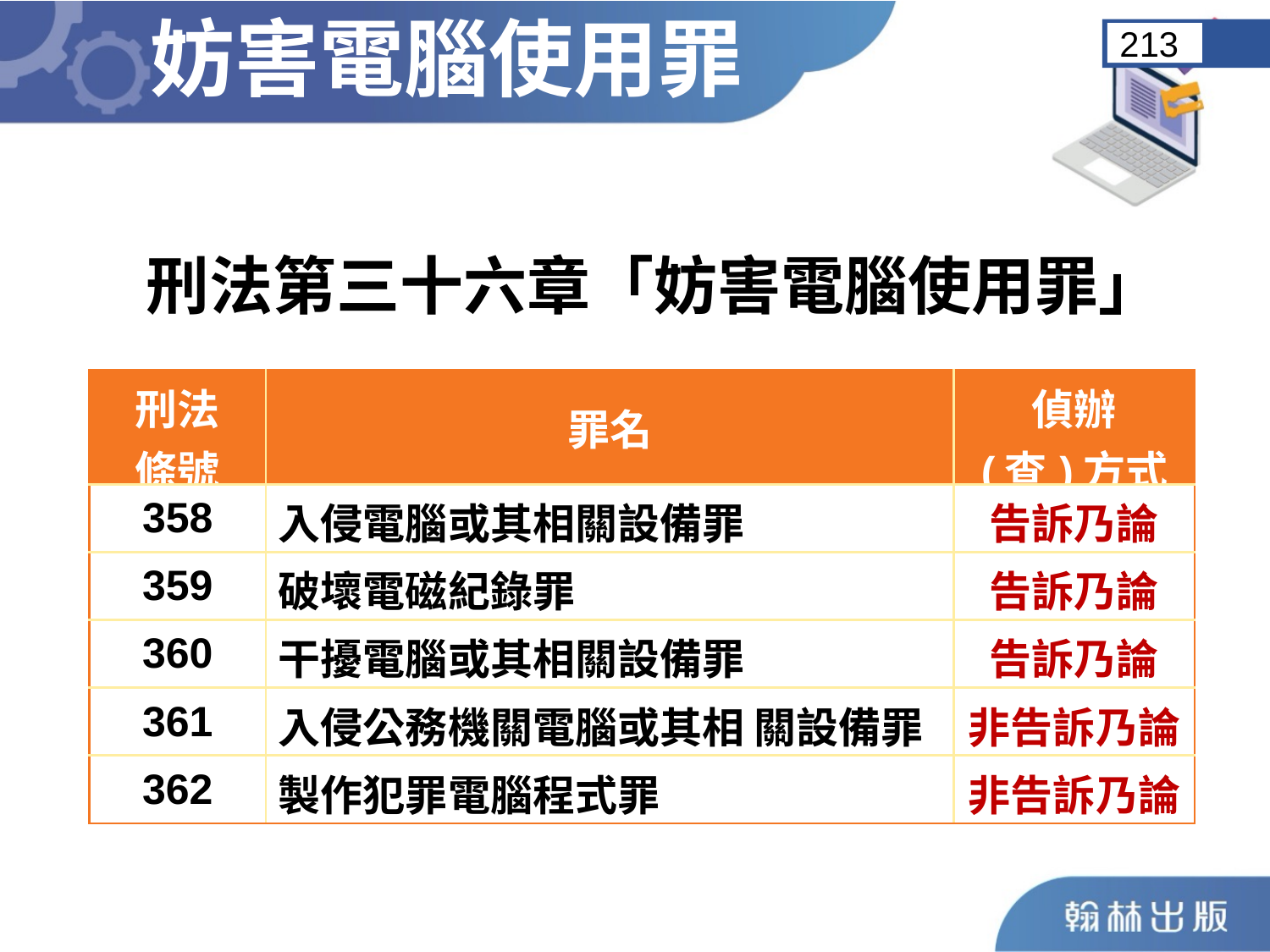

妨害電腦使用罪
213
   刑法第三十六章「妨害電腦使用罪」
| 刑法 條號 | 罪名 | 偵辦 (查)方式 |
| --- | --- | --- |
| 358 | 入侵電腦或其相關設備罪 | 告訴乃論 |
| 359 | 破壞電磁紀錄罪 | 告訴乃論 |
| 360 | 干擾電腦或其相關設備罪 | 告訴乃論 |
| 361 | 入侵公務機關電腦或其相 關設備罪 | 非告訴乃論 |
| 362 | 製作犯罪電腦程式罪 | 非告訴乃論 |